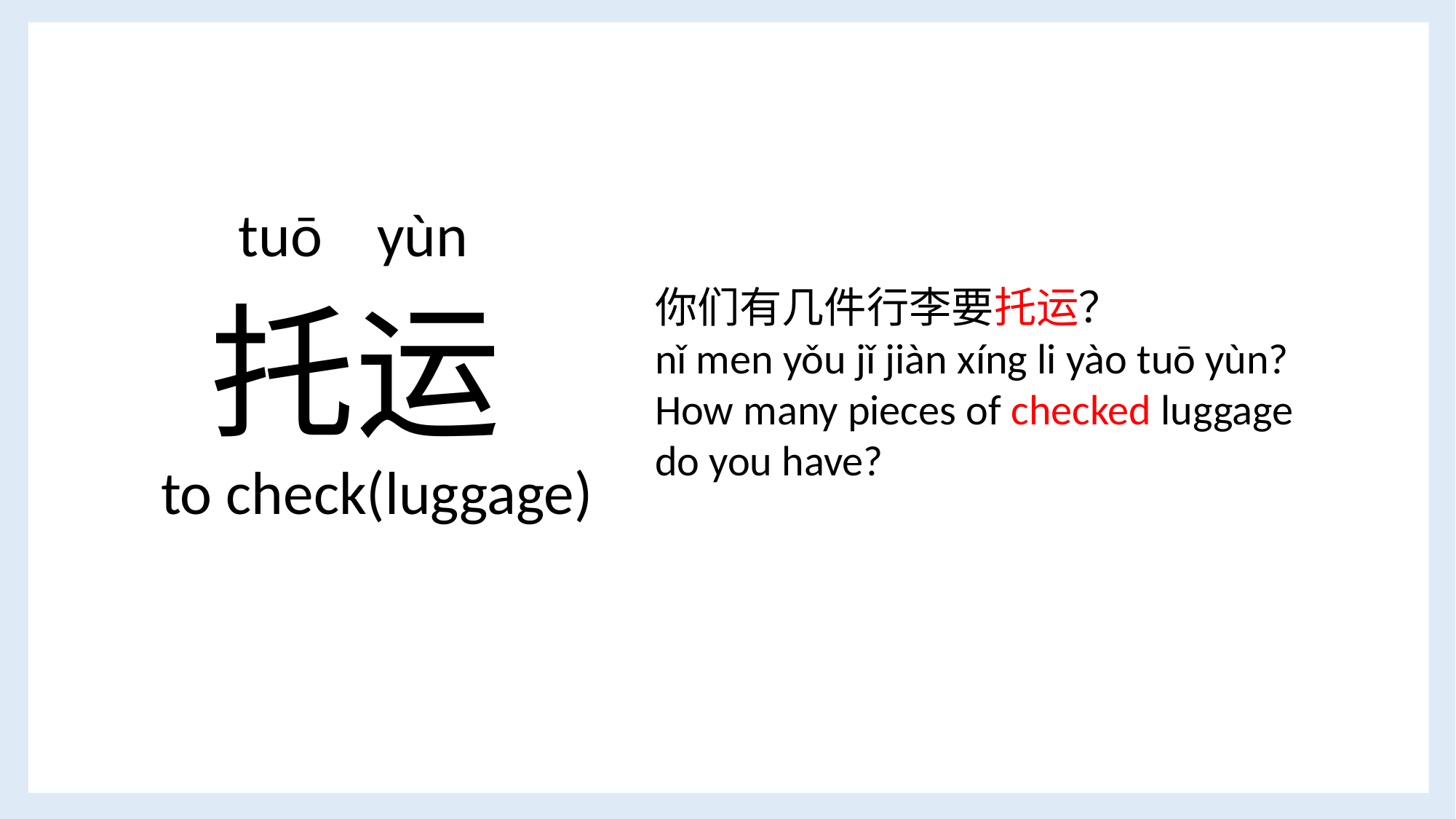

tuō    yùn
托运
你们有几件行李要托运？
nǐ men yǒu jǐ jiàn xíng li yào tuō yùn?
How many pieces of checked luggage do you have?
to check(luggage)